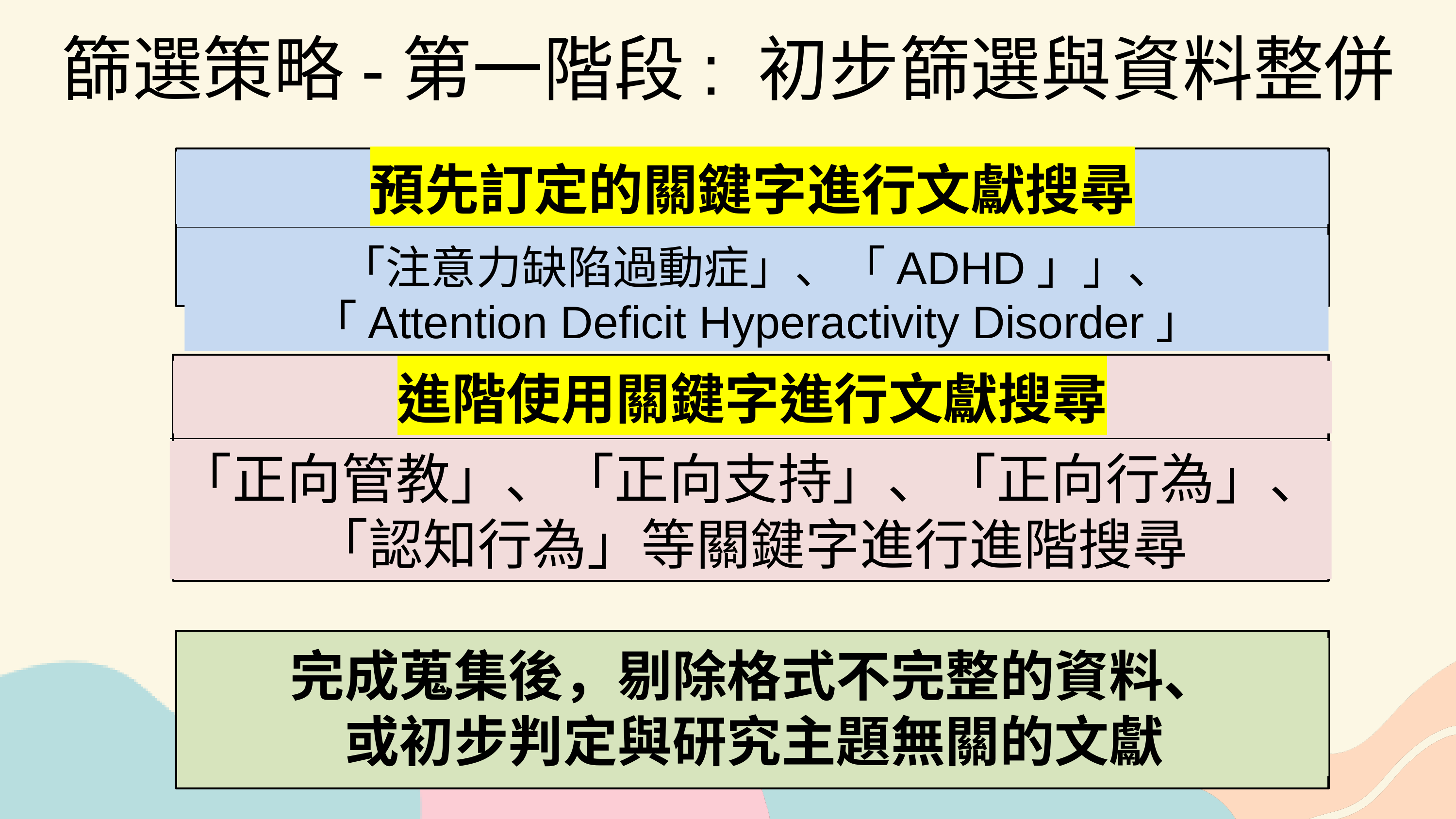

篩選策略-第一階段: 初步篩選與資料整併

預先訂定的關鍵字進行文獻搜尋
「注意力缺陷過動症」、「ADHD」」、
「Attention Deficit Hyperactivity Disorder」

進階使用關鍵字進行文獻搜尋
「正向管教」、「正向支持」、「正向行為」、「認知行為」等關鍵字進行進階搜尋

完成蒐集後，剔除格式不完整的資料、
或初步判定與研究主題無關的文獻